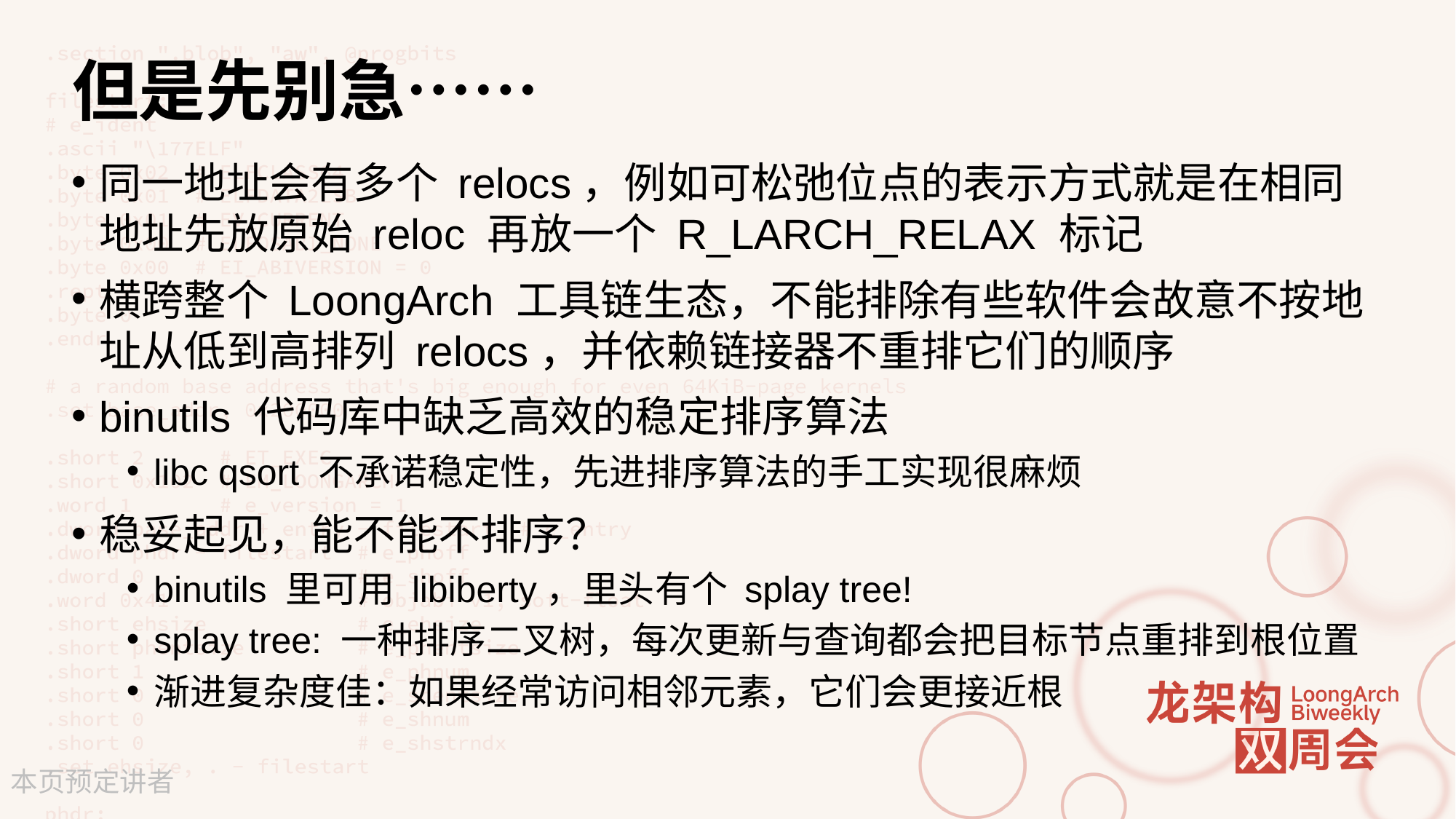

# 但是先别急……
同一地址会有多个 relocs，例如可松弛位点的表示方式就是在相同地址先放原始 reloc 再放一个 R_LARCH_RELAX 标记
横跨整个 LoongArch 工具链生态，不能排除有些软件会故意不按地址从低到高排列 relocs，并依赖链接器不重排它们的顺序
binutils 代码库中缺乏高效的稳定排序算法
libc qsort 不承诺稳定性，先进排序算法的手工实现很麻烦
稳妥起见，能不能不排序？
binutils 里可用 libiberty，里头有个 splay tree!
splay tree: 一种排序二叉树，每次更新与查询都会把目标节点重排到根位置
渐进复杂度佳：如果经常访问相邻元素，它们会更接近根